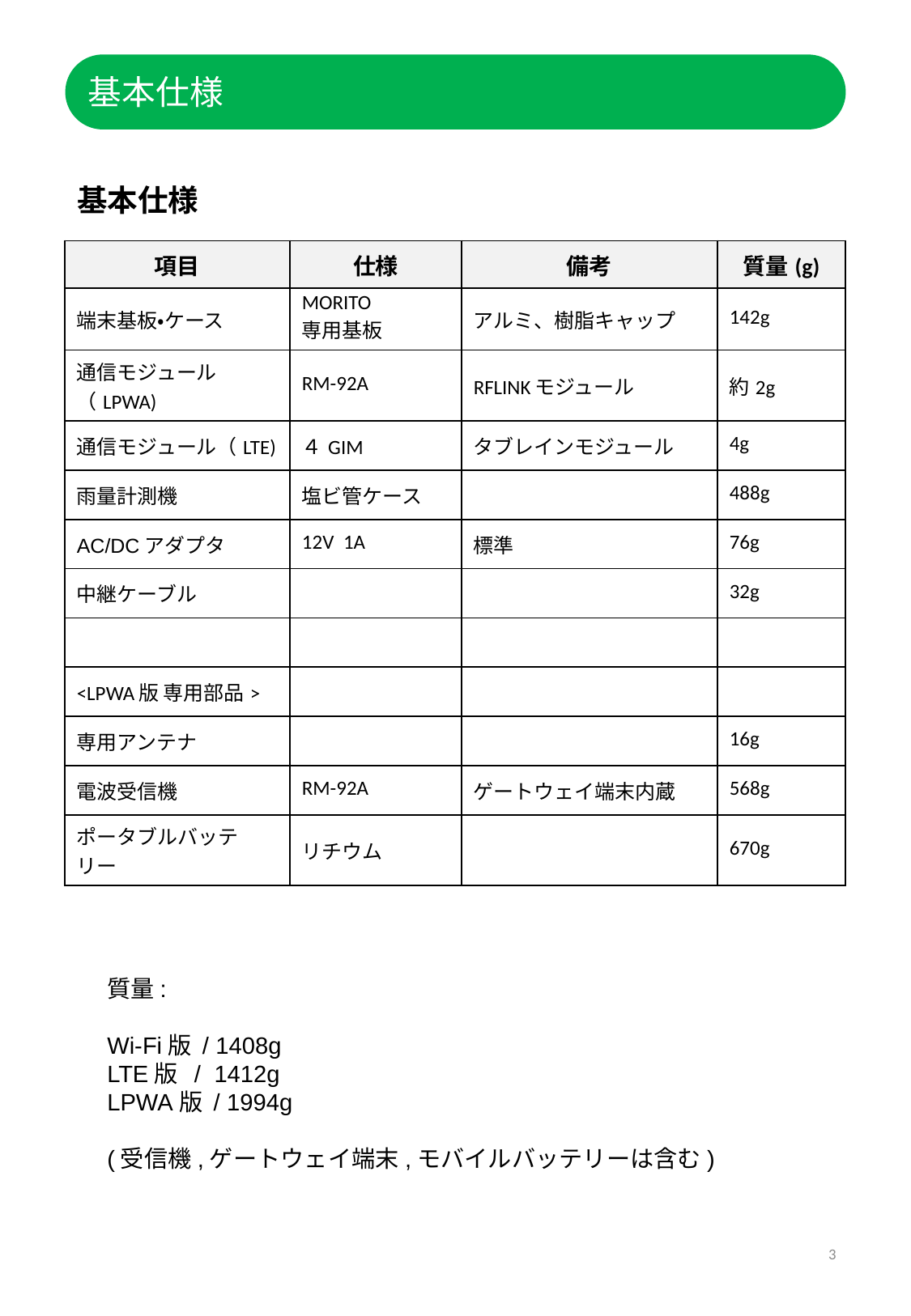

基本仕様
基本仕様
| 項目 | 仕様 | 備考 | 質量(g) |
| --- | --- | --- | --- |
| 端末基板・ケース | MORITO 専用基板 | アルミ、樹脂キャップ | 142g |
| 通信モジュール（LPWA) | RM-92A | RFLINKモジュール | 約2g |
| 通信モジュール（LTE) | ４GIM | タブレインモジュール | 4g |
| 雨量計測機 | 塩ビ管ケース |  | 488g |
| AC/DCアダプタ | 12V 1A | 標準 | 76g |
| 中継ケーブル |  |  | 32g |
|  |  |  |  |
| <LPWA版 専用部品> |  |  |  |
| 専用アンテナ |  |  | 16g |
| 電波受信機 | RM-92A | ゲートウェイ端末内蔵 | 568g |
| ポータブルバッテリー | リチウム |  | 670g |
質量:

Wi-Fi版 / 1408g
LTE版  /  1412g
LPWA版 / 1994g

(受信機,ゲートウェイ端末,モバイルバッテリーは含む)
3